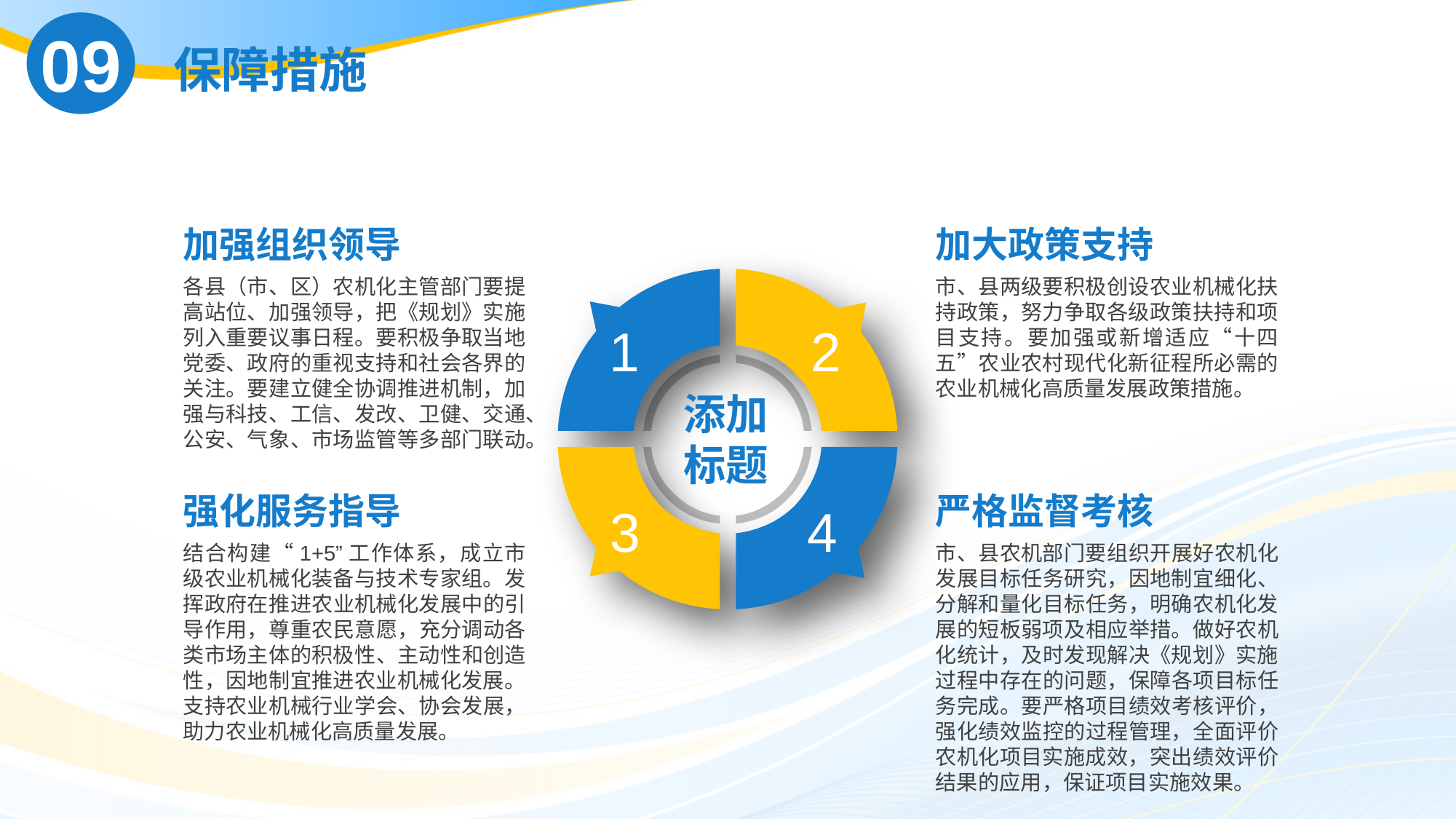

09
保障措施
加强组织领导
加大政策支持
各县（市、区）农机化主管部门要提高站位、加强领导，把《规划》实施列入重要议事日程。要积极争取当地党委、政府的重视支持和社会各界的关注。要建立健全协调推进机制，加强与科技、工信、发改、卫健、交通、公安、气象、市场监管等多部门联动。
市、县两级要积极创设农业机械化扶持政策，努力争取各级政策扶持和项目支持。要加强或新增适应“十四五”农业农村现代化新征程所必需的农业机械化高质量发展政策措施。

1
2

添加标题

强化服务指导
严格监督考核
3
4
结合构建“1+5”工作体系，成立市级农业机械化装备与技术专家组。发挥政府在推进农业机械化发展中的引导作用，尊重农民意愿，充分调动各类市场主体的积极性、主动性和创造性，因地制宜推进农业机械化发展。支持农业机械行业学会、协会发展，助力农业机械化高质量发展。
市、县农机部门要组织开展好农机化发展目标任务研究，因地制宜细化、分解和量化目标任务，明确农机化发展的短板弱项及相应举措。做好农机化统计，及时发现解决《规划》实施过程中存在的问题，保障各项目标任务完成。要严格项目绩效考核评价，强化绩效监控的过程管理，全面评价农机化项目实施成效，突出绩效评价结果的应用，保证项目实施效果。